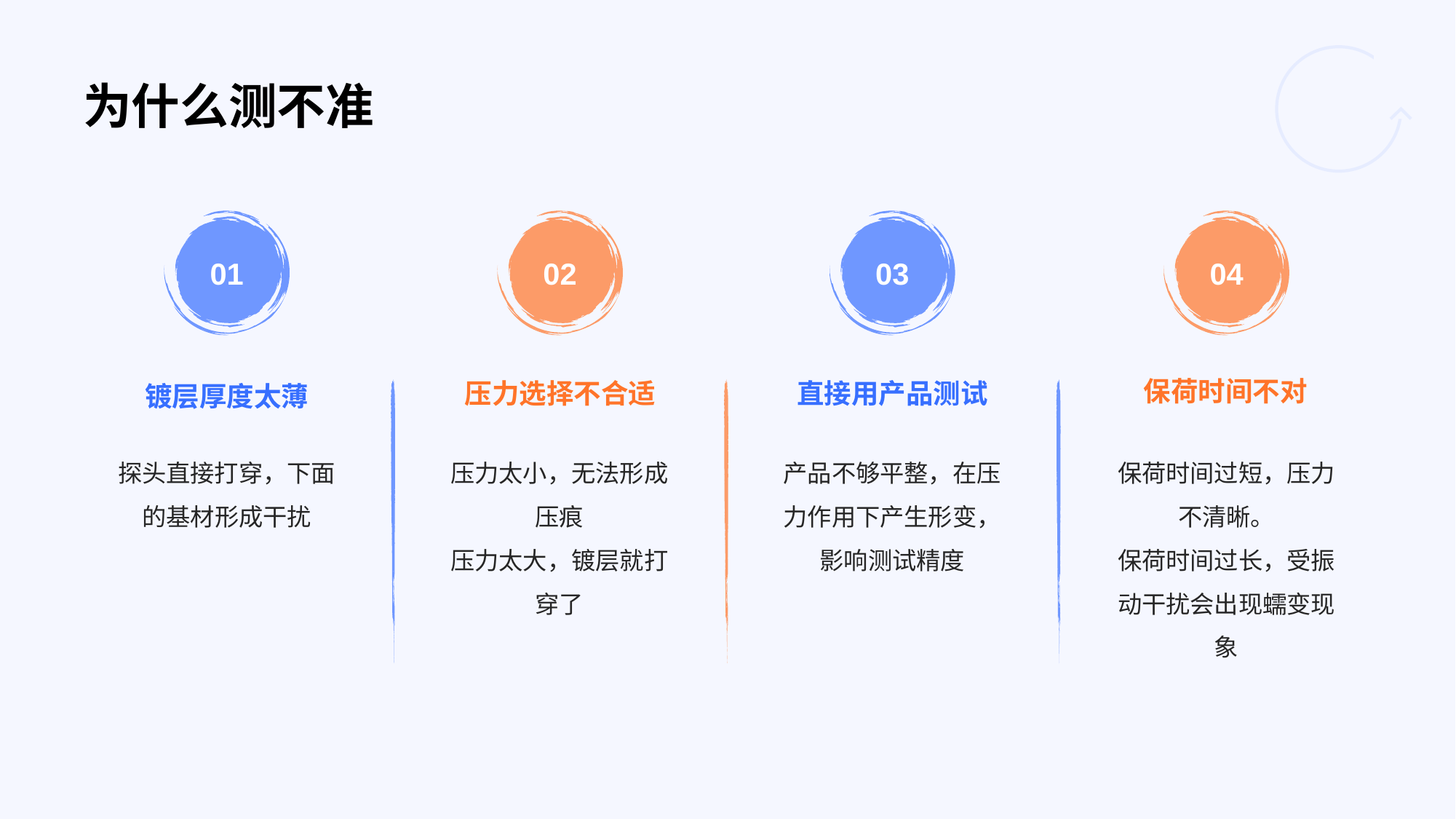

# 为什么测不准
01
02
03
04
保荷时间不对
压力选择不合适
直接用产品测试
镀层厚度太薄

探头直接打穿，下面的基材形成干扰
压力太小，无法形成压痕
压力太大，镀层就打穿了
产品不够平整，在压力作用下产生形变，影响测试精度
保荷时间过短，压力不清晰。
保荷时间过长，受振动干扰会出现蠕变现象